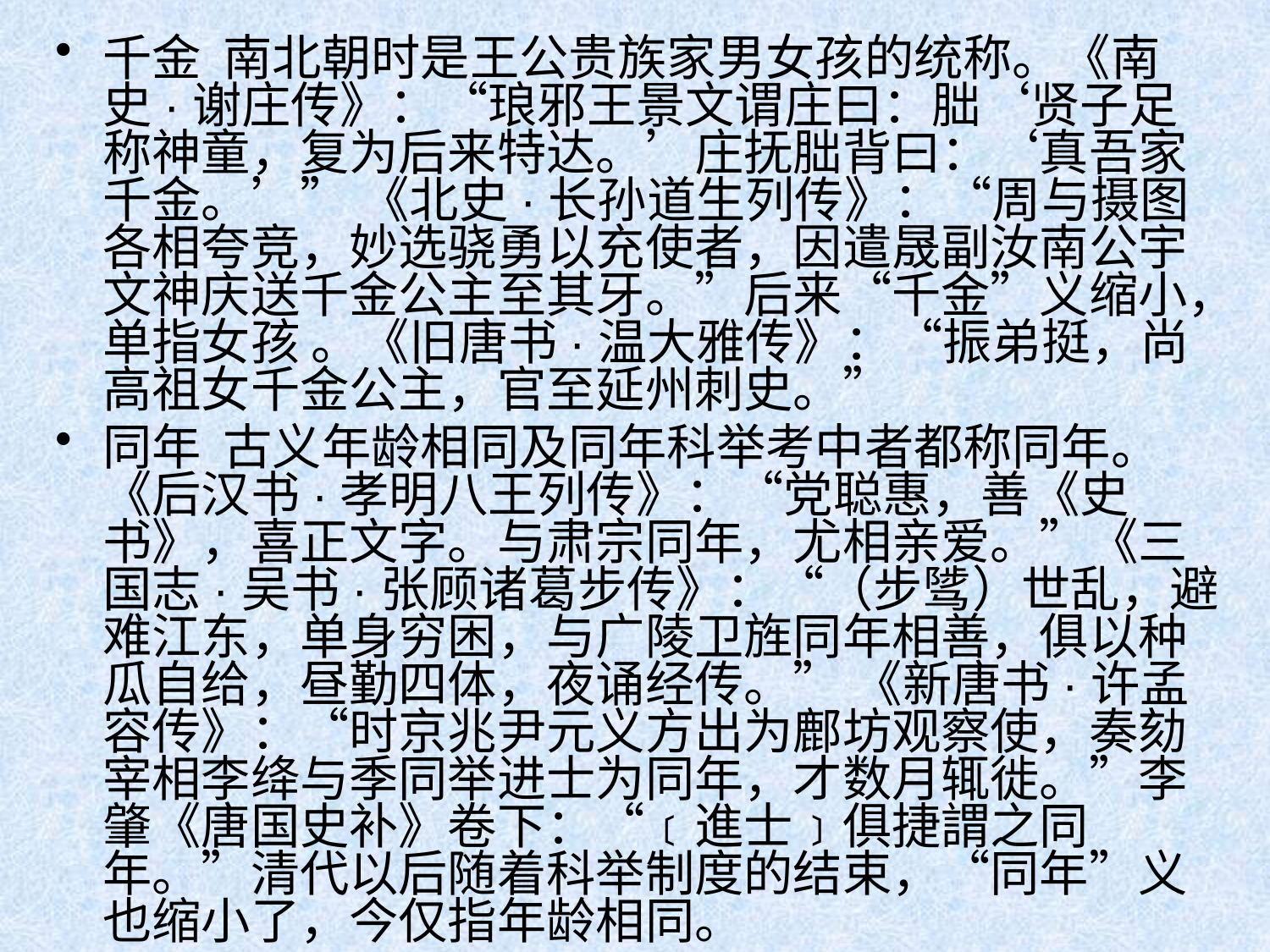

千金  南北朝时是王公贵族家男女孩的统称。《南史·谢庄传》：“琅邪王景文谓庄曰：朏‘贤子足称神童，复为后来特达。’庄抚朏背曰：‘真吾家千金。’” 《北史·长孙道生列传》：“周与摄图各相夸竞，妙选骁勇以充使者，因遣晟副汝南公宇文神庆送千金公主至其牙。”后来“千金”义缩小，单指女孩 。《旧唐书·温大雅传》：“振弟挺，尚高祖女千金公主，官至延州刺史。”
同年  古义年龄相同及同年科举考中者都称同年。《后汉书·孝明八王列传》：“党聪惠，善《史书》，喜正文字。与肃宗同年，尤相亲爱。”《三国志·吴书·张顾诸葛步传》：“（步骘）世乱，避难江东，单身穷困，与广陵卫旌同年相善，俱以种瓜自给，昼勤四体，夜诵经传。” 《新唐书·许孟容传》：“时京兆尹元义方出为鄜坊观察使，奏劾宰相李绛与季同举进士为同年，才数月辄徙。”李肇《唐国史补》卷下：“﹝進士﹞俱捷謂之同年。”清代以后随着科举制度的结束，“同年”义也缩小了，今仅指年龄相同。